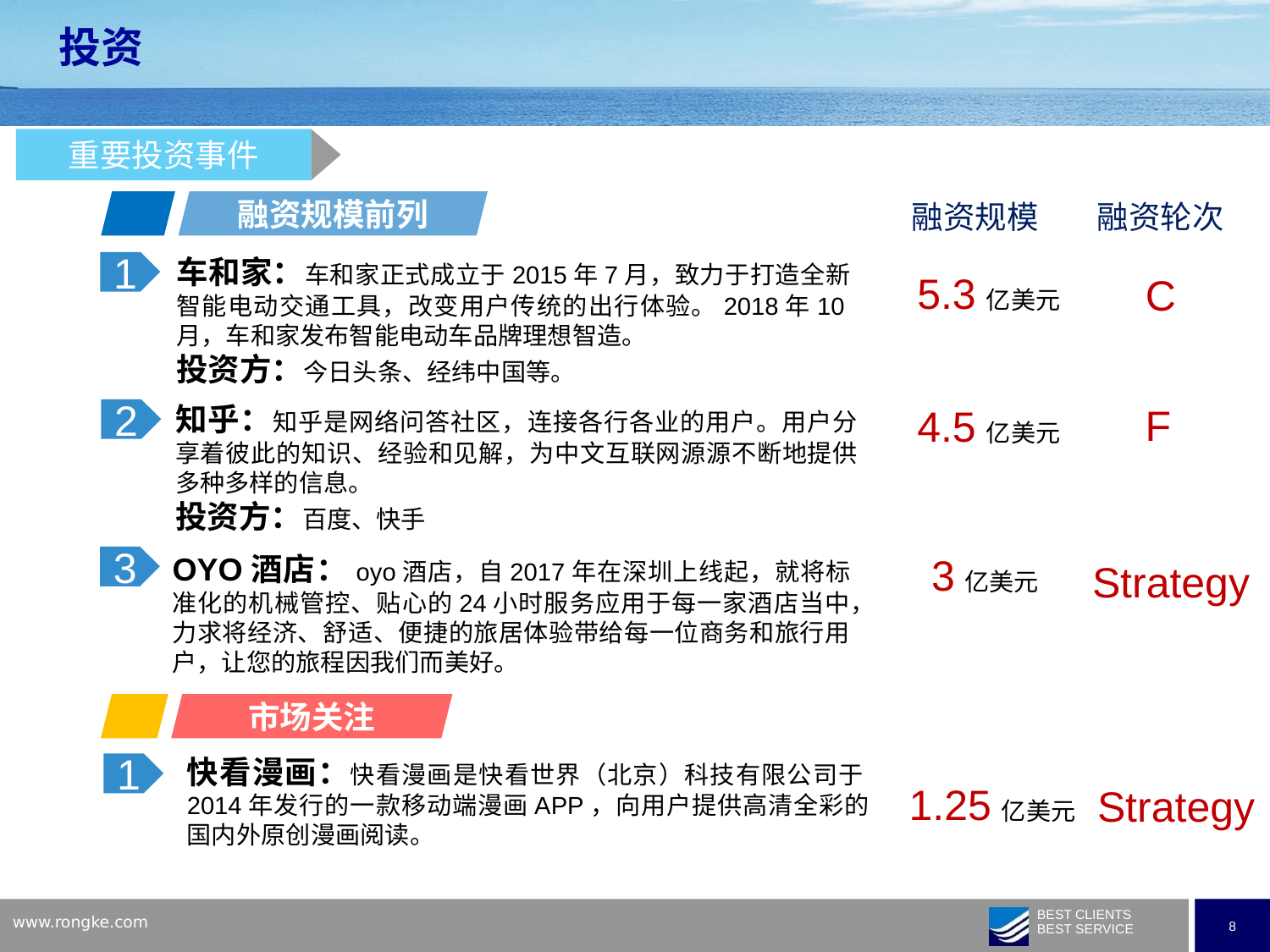

投资
重要投资事件

融资规模前列
融资规模
融资轮次
车和家：车和家正式成立于2015年7月，致力于打造全新智能电动交通工具，改变用户传统的出行体验。2018年10月，车和家发布智能电动车品牌理想智造。
投资方：今日头条、经纬中国等。
1
5.3亿美元
C
F
知乎：知乎是网络问答社区，连接各行各业的用户。用户分享着彼此的知识、经验和见解，为中文互联网源源不断地提供多种多样的信息。
投资方：百度、快手
4.5亿美元
2
3亿美元
OYO酒店：oyo酒店，自2017年在深圳上线起，就将标准化的机械管控、贴心的24小时服务应用于每一家酒店当中，力求将经济、舒适、便捷的旅居体验带给每一位商务和旅行用户，让您的旅程因我们而美好。
3
Strategy

市场关注
快看漫画：快看漫画是快看世界（北京）科技有限公司于2014年发行的一款移动端漫画APP，向用户提供高清全彩的国内外原创漫画阅读。
1
1.25亿美元
Strategy